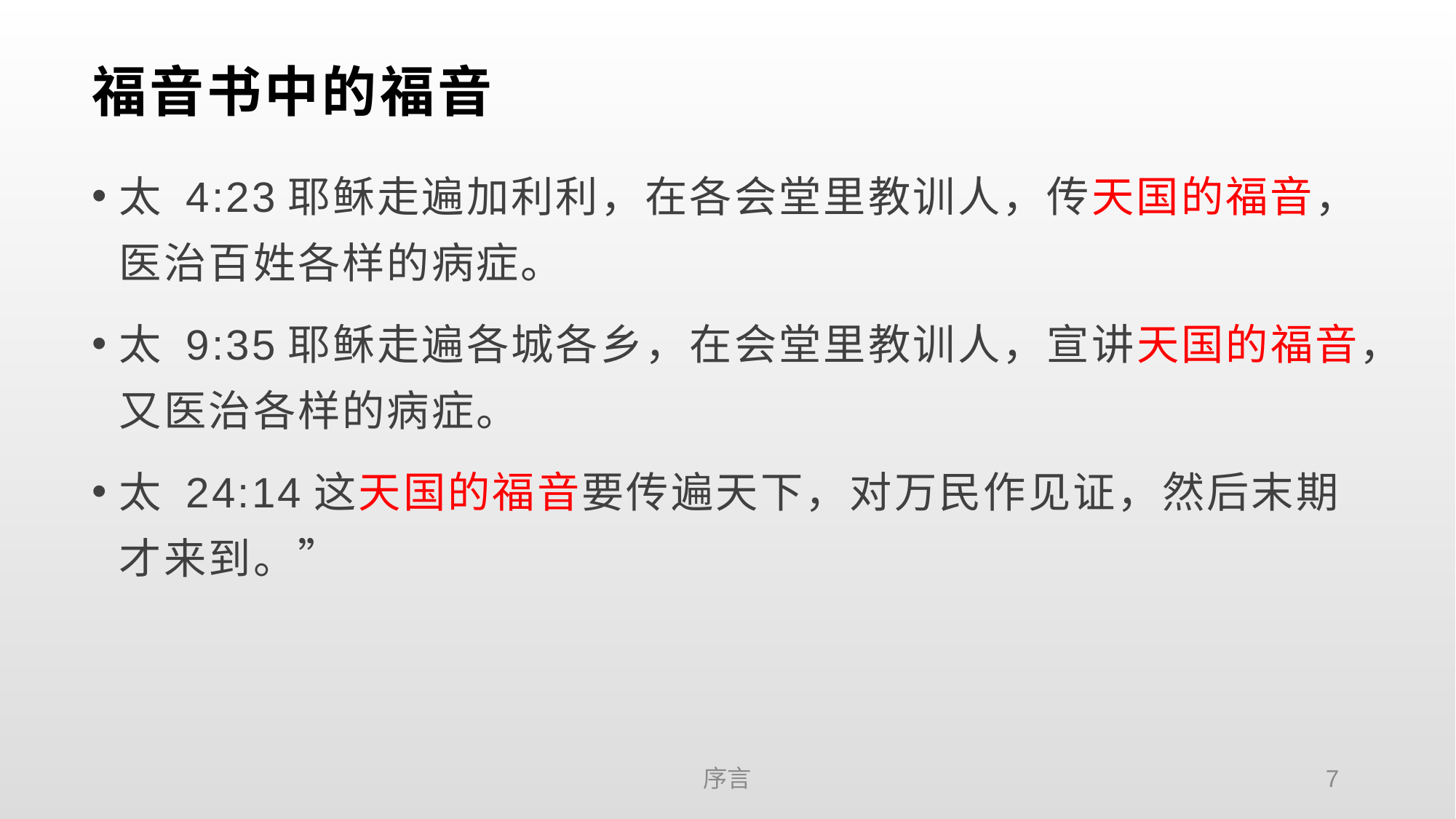

# 福音书中的福音
太 4:23耶稣走遍加利利，在各会堂里教训人，传天国的福音，医治百姓各样的病症。
太 9:35耶稣走遍各城各乡，在会堂里教训人，宣讲天国的福音，又医治各样的病症。
太 24:14这天国的福音要传遍天下，对万民作见证，然后末期才来到。”
序言
7